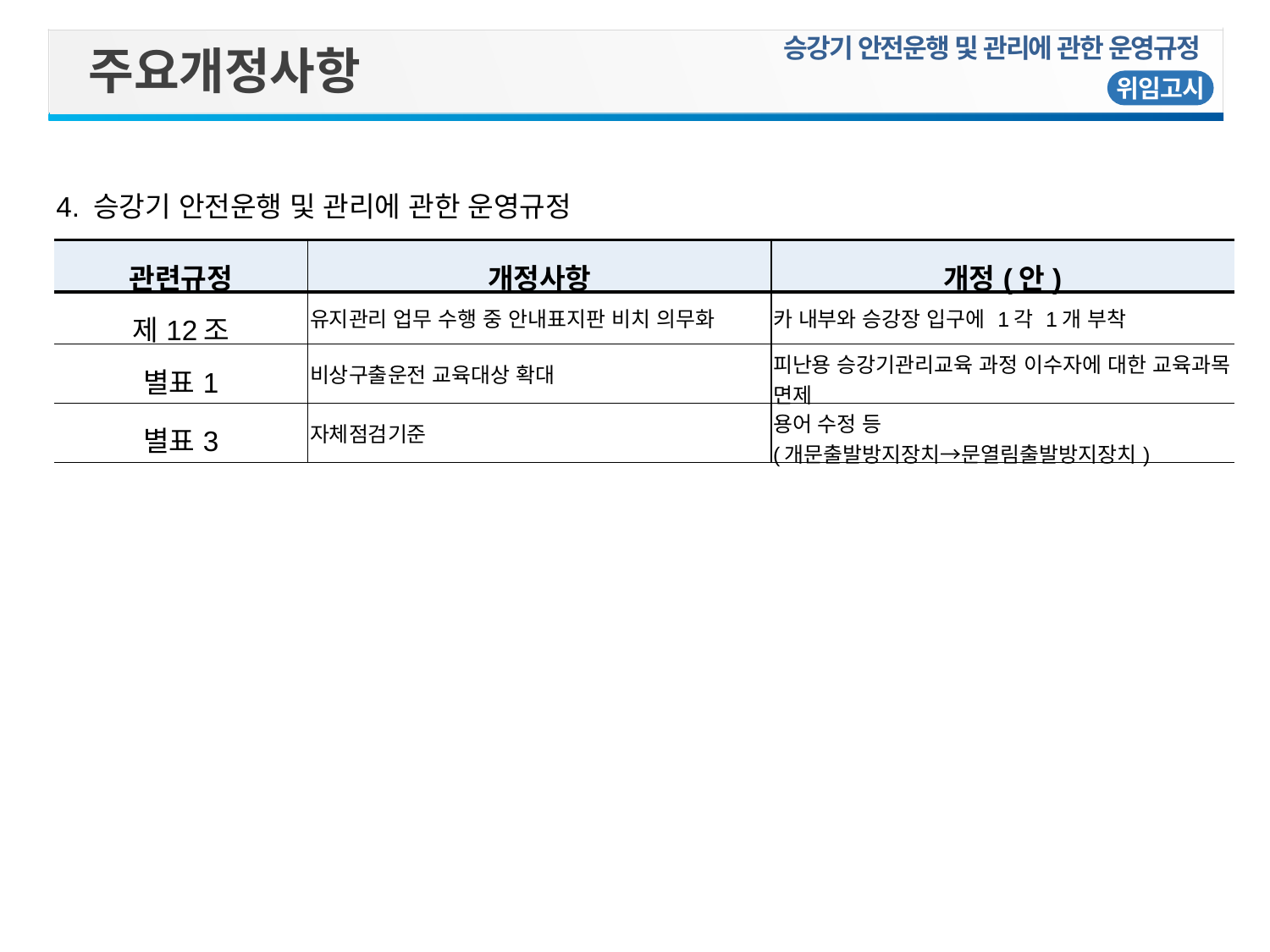

승강기 안전운행 및 관리에 관한 운영규정
주요개정사항
위임고시

| 4. 승강기 안전운행 및 관리에 관한 운영규정 |  |  |
| --- | --- | --- |
| 관련규정 | 개정사항 | 개정(안) |
| 제12조 | 유지관리 업무 수행 중 안내표지판 비치 의무화 | 카 내부와 승강장 입구에 1각 1개 부착 |
| 별표1 | 비상구출운전 교육대상 확대 | 피난용 승강기관리교육 과정 이수자에 대한 교육과목 면제 |
| 별표3 | 자체점검기준 | 용어 수정 등 (개문출발방지장치→문열림출발방지장치) |